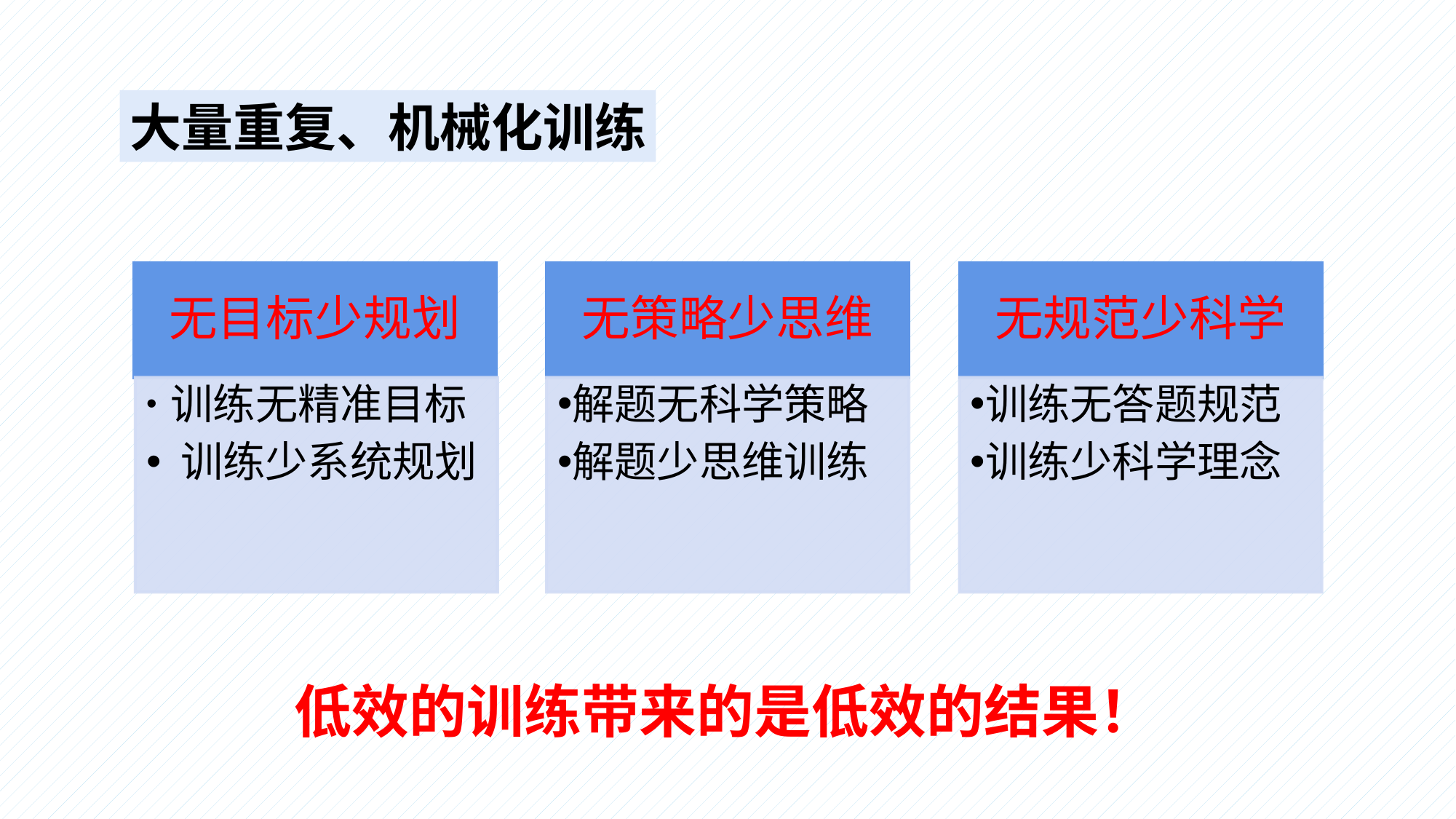

大量重复、机械化训练
无目标少规划
无策略少思维
无规范少科学
 训练无精准目标
 训练少系统规划
解题无科学策略
解题少思维训练
训练无答题规范
训练少科学理念
低效的训练带来的是低效的结果！